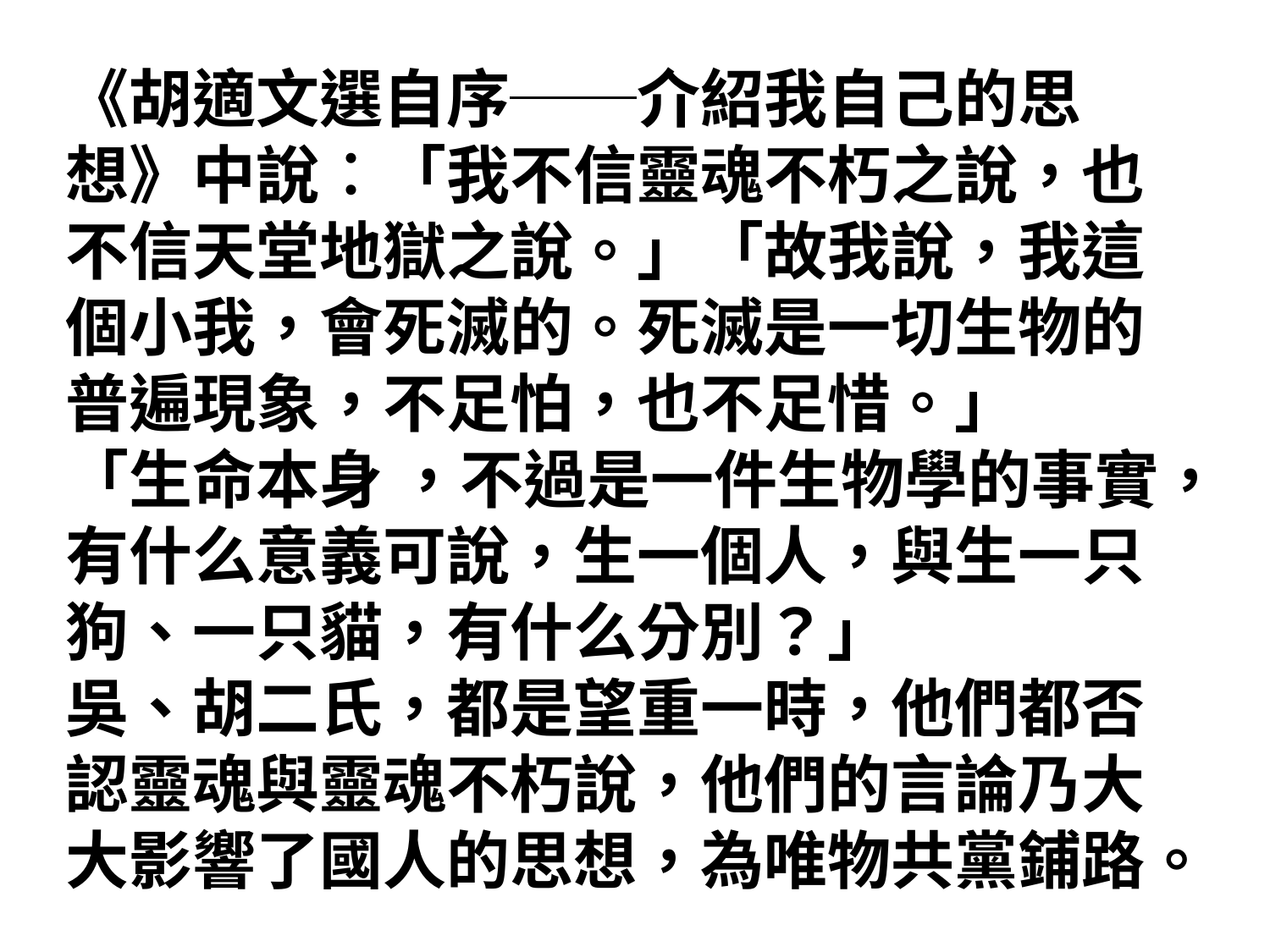

《胡適文選自序──介紹我自己的思想》中說︰「我不信靈魂不朽之說，也不信天堂地獄之說。」「故我說，我這個小我，會死滅的。死滅是一切生物的普遍現象，不足怕，也不足惜。」
「生命本身 ，不過是一件生物學的事實，有什么意義可說，生一個人，與生一只狗、一只貓，有什么分別？」
吳、胡二氏，都是望重一時，他們都否認靈魂與靈魂不朽說，他們的言論乃大大影響了國人的思想，為唯物共黨鋪路。